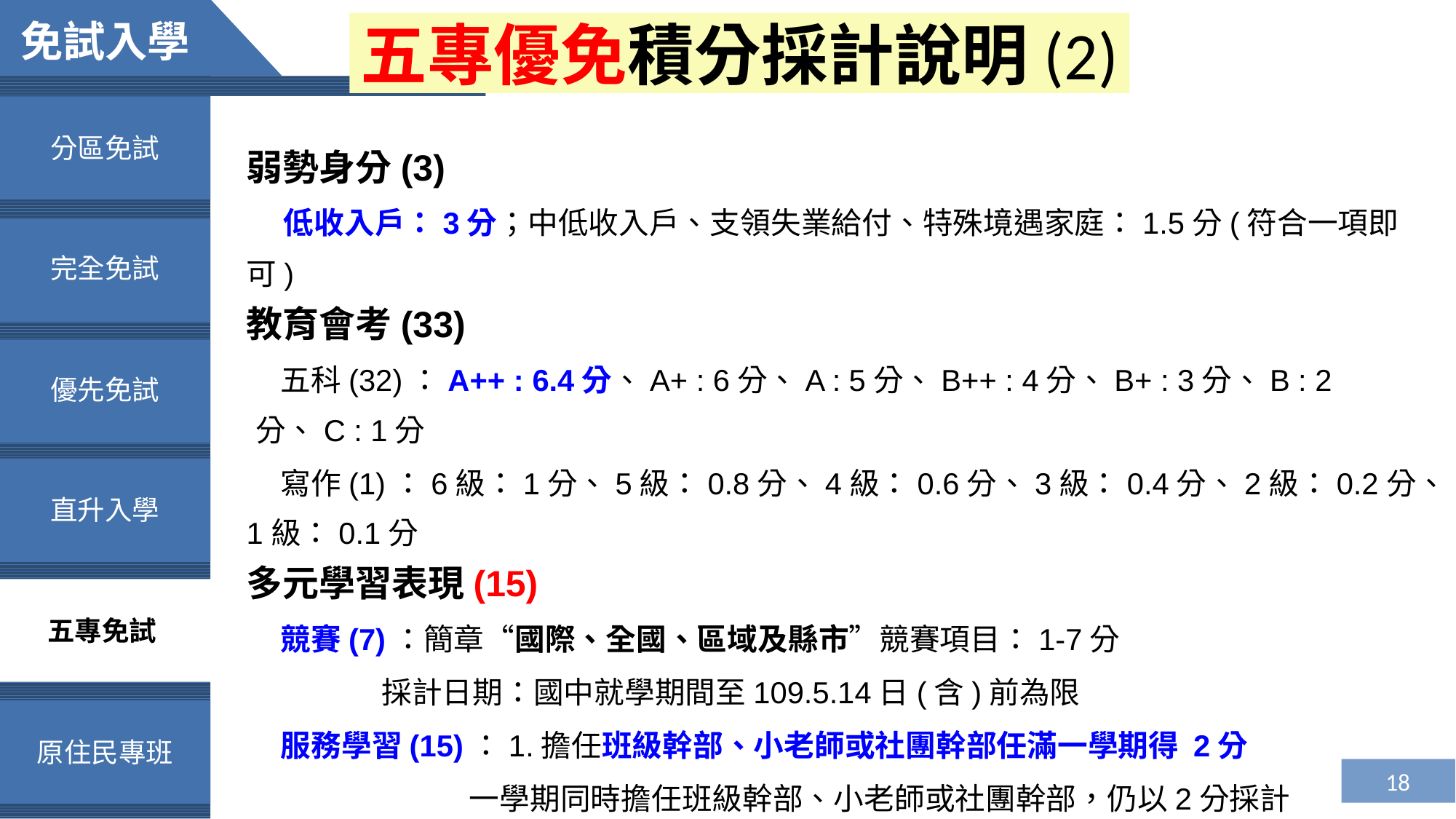

免試入學

五專優免積分採計說明(2)

分區免試
弱勢身分(3)
    低收入戶：3分；中低收入戶、支領失業給付、特殊境遇家庭：1.5分(符合一項即可)
教育會考(33)
    五科(32)：A++ : 6.4分、A+ : 6分、A : 5分、B++ : 4分、B+ : 3分、B : 2分、C : 1分
    寫作(1)：6級：1分、5級：0.8分、4級：0.6分、3級：0.4分、2級：0.2分、1級：0.1分
多元學習表現(15)
    競賽(7)：簡章“國際、全國、區域及縣市”競賽項目：1-7分
                   採計日期：國中就學期間至109.5.14日(含)前為限
    服務學習(15)：1.擔任班級幹部、小老師或社團幹部任滿一學期得 2分
                                一學期同時擔任班級幹部、小老師或社團幹部，仍以2分採計
                             2.參加校內服務學習課程及活動，或於校外參加志工服務或社區服務
                                滿1小時得0.25分

完全免試

優先免試

直升入學

五專免試

原住民專班

18